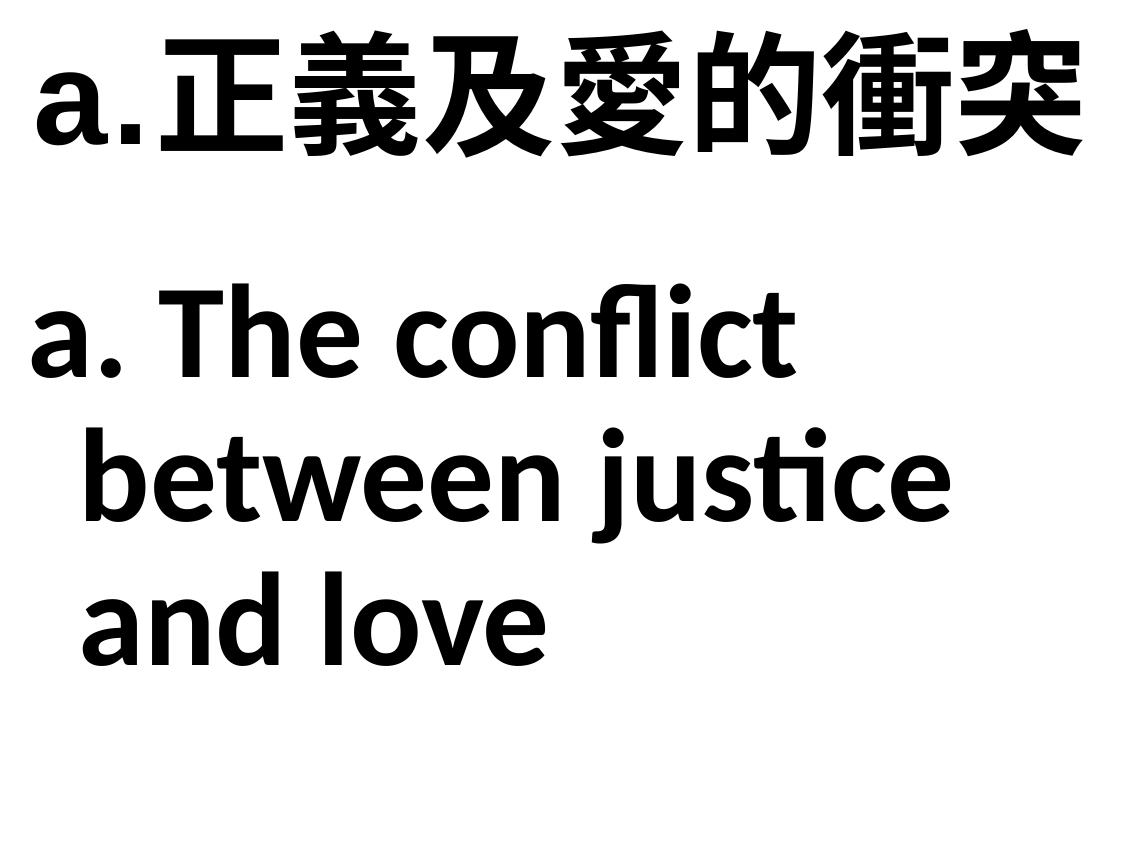

正義及愛的衝突

 The conflict between justice and love